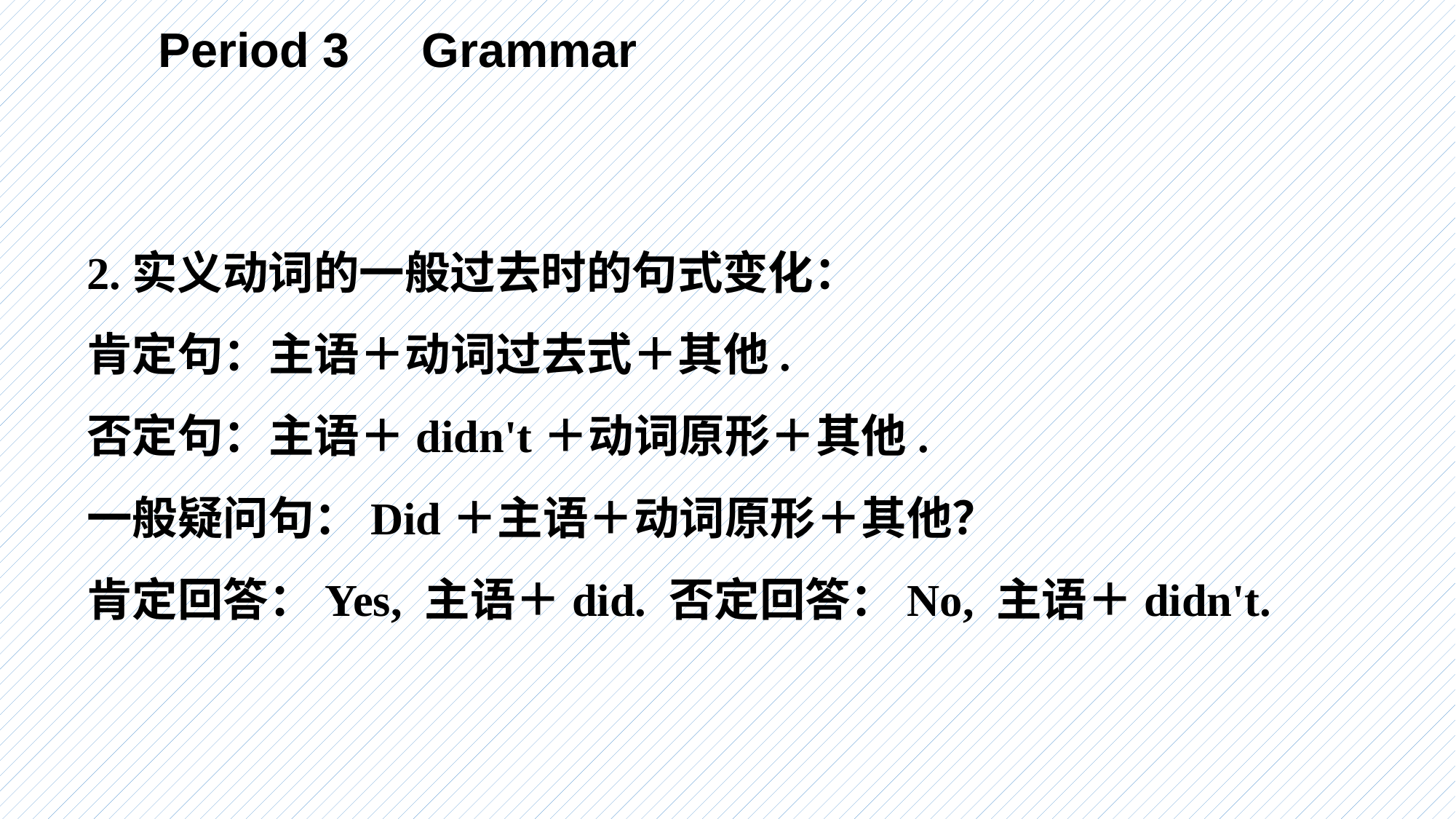

Period 3　Grammar
2.实义动词的一般过去时的句式变化：
肯定句：主语＋动词过去式＋其他.
否定句：主语＋didn't＋动词原形＋其他.
一般疑问句：Did＋主语＋动词原形＋其他？
肯定回答：Yes, 主语＋did. 否定回答：No, 主语＋didn't.